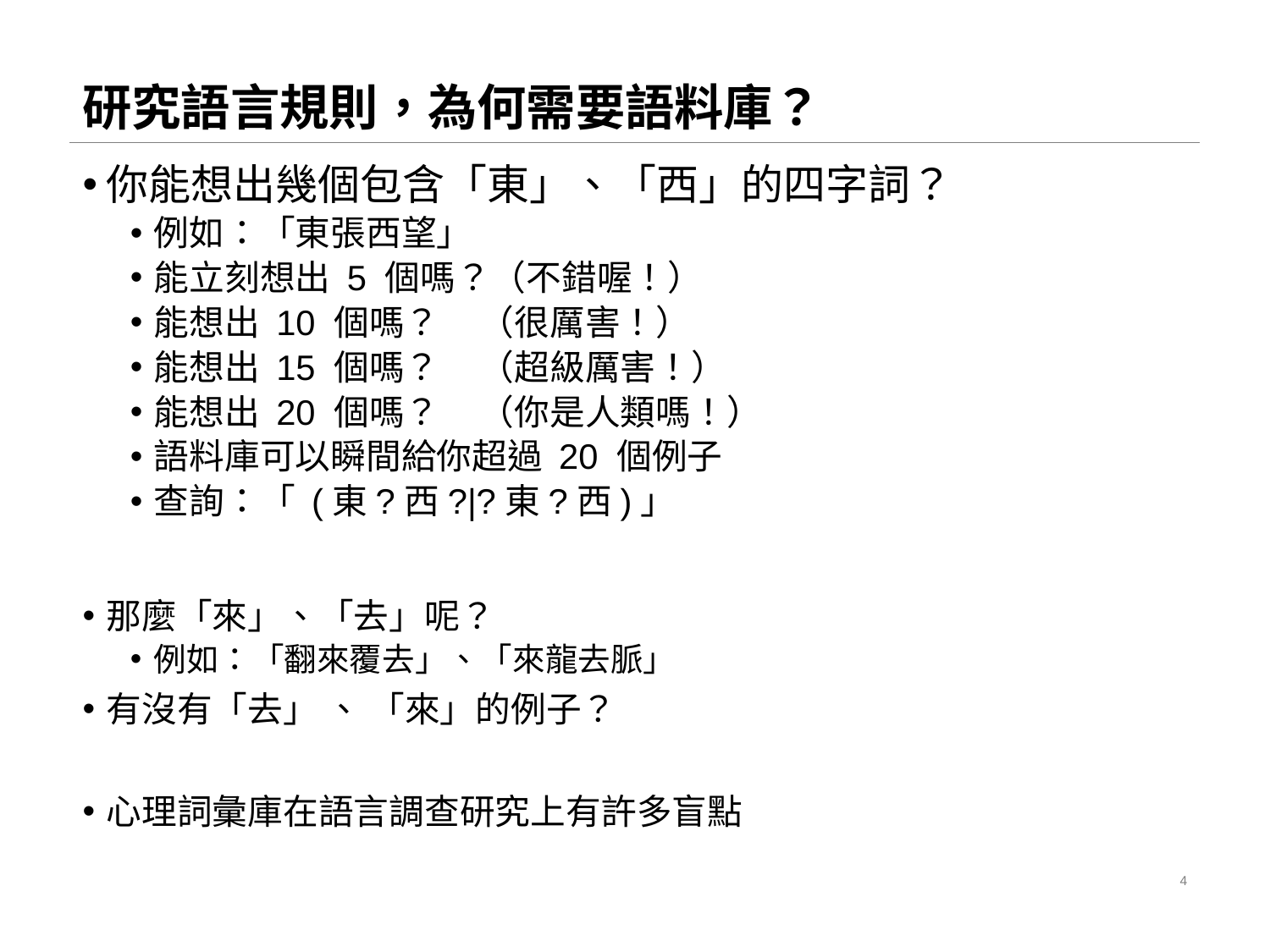

# 研究語言規則，為何需要語料庫？
你能想出幾個包含「東」、「西」的四字詞？
例如：「東張西望」
能立刻想出 5 個嗎？（不錯喔！）
能想出 10 個嗎？     （很厲害！）
能想出 15 個嗎？     （超級厲害！）
能想出 20 個嗎？     （你是人類嗎！）
語料庫可以瞬間給你超過 20 個例子
查詢：「 (東?西?|?東?西)」

那麼「來」、「去」呢？
例如：「翻來覆去」、「來龍去脈」
有沒有「去」 、 「來」的例子？

心理詞彙庫在語言調查研究上有許多盲點
4